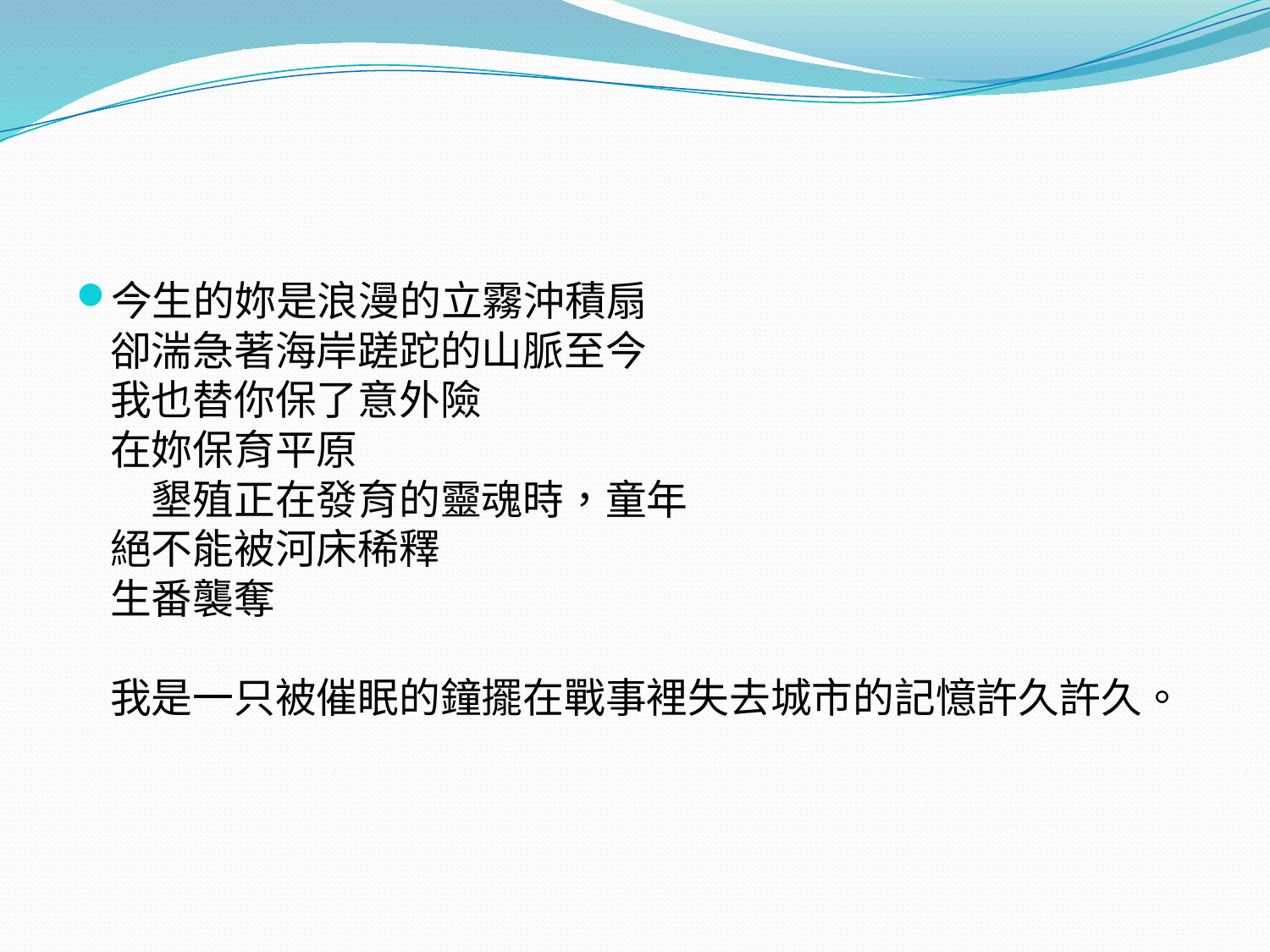

#
今生的妳是浪漫的立霧沖積扇
卻湍急著海岸蹉跎的山脈至今
我也替你保了意外險
在妳保育平原
　墾殖正在發育的靈魂時，童年
絕不能被河床稀釋
生番襲奪
我是一只被催眠的鐘擺在戰事裡失去城市的記憶許久許久。